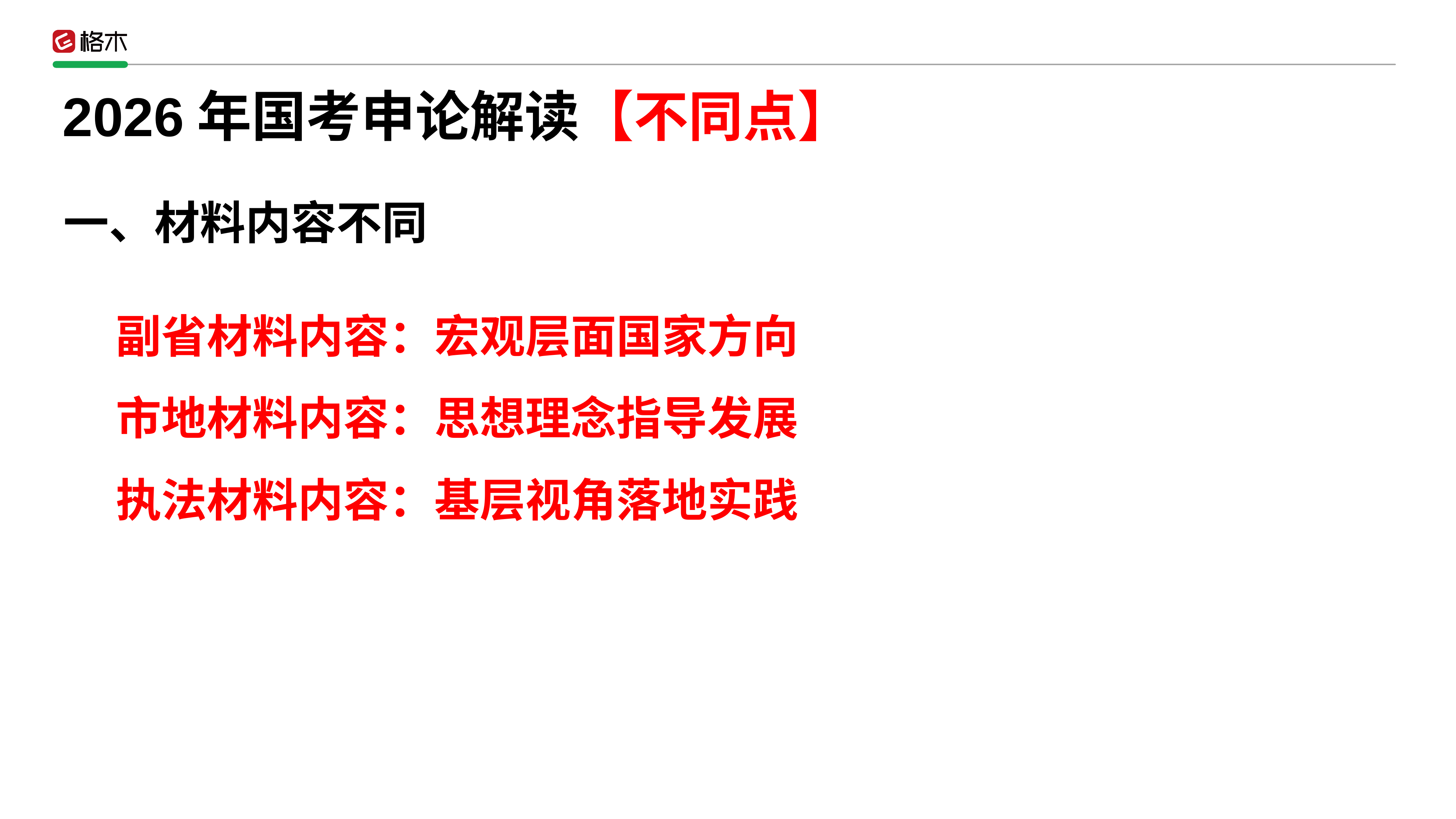

2026年国考申论解读【不同点】
一、材料内容不同

    副省材料内容：宏观层面国家方向
    市地材料内容：思想理念指导发展
    执法材料内容：基层视角落地实践